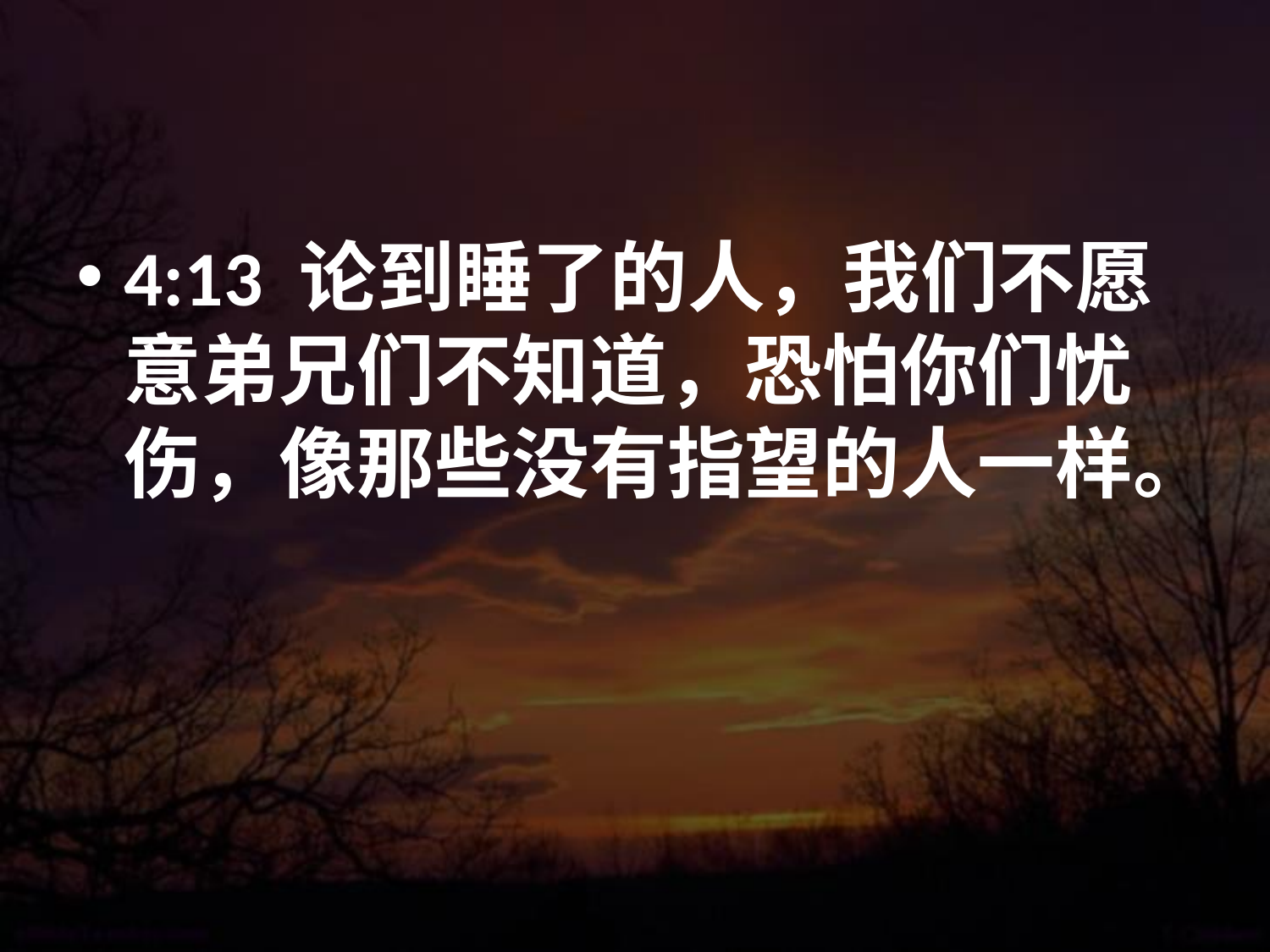

#
4:13 论到睡了的人，我们不愿意弟兄们不知道，恐怕你们忧伤，像那些没有指望的人一样。